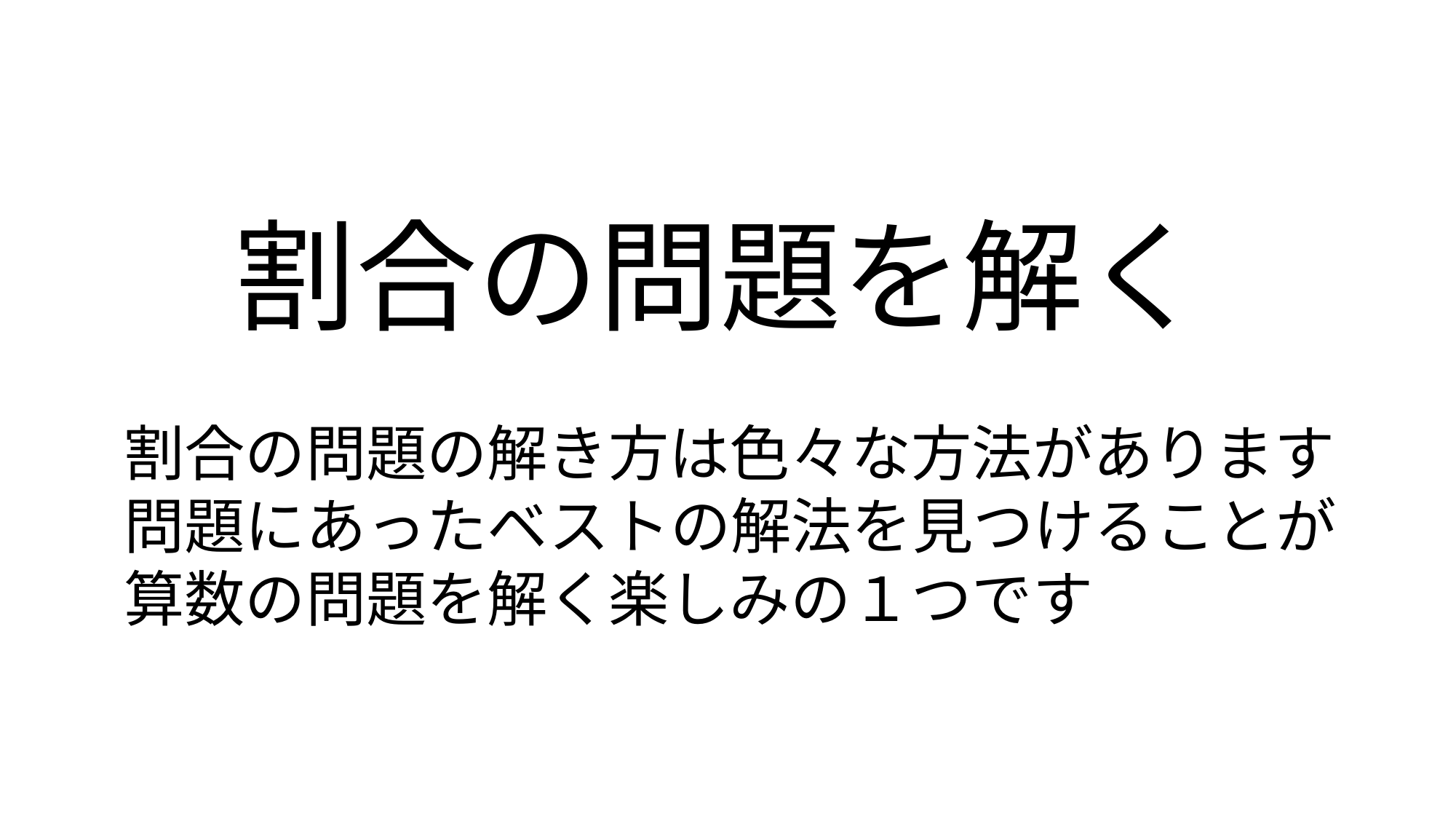

# 割合の問題を解く
割合の問題の解き方は色々な方法があります
問題にあったベストの解法を見つけることが
算数の問題を解く楽しみの１つです